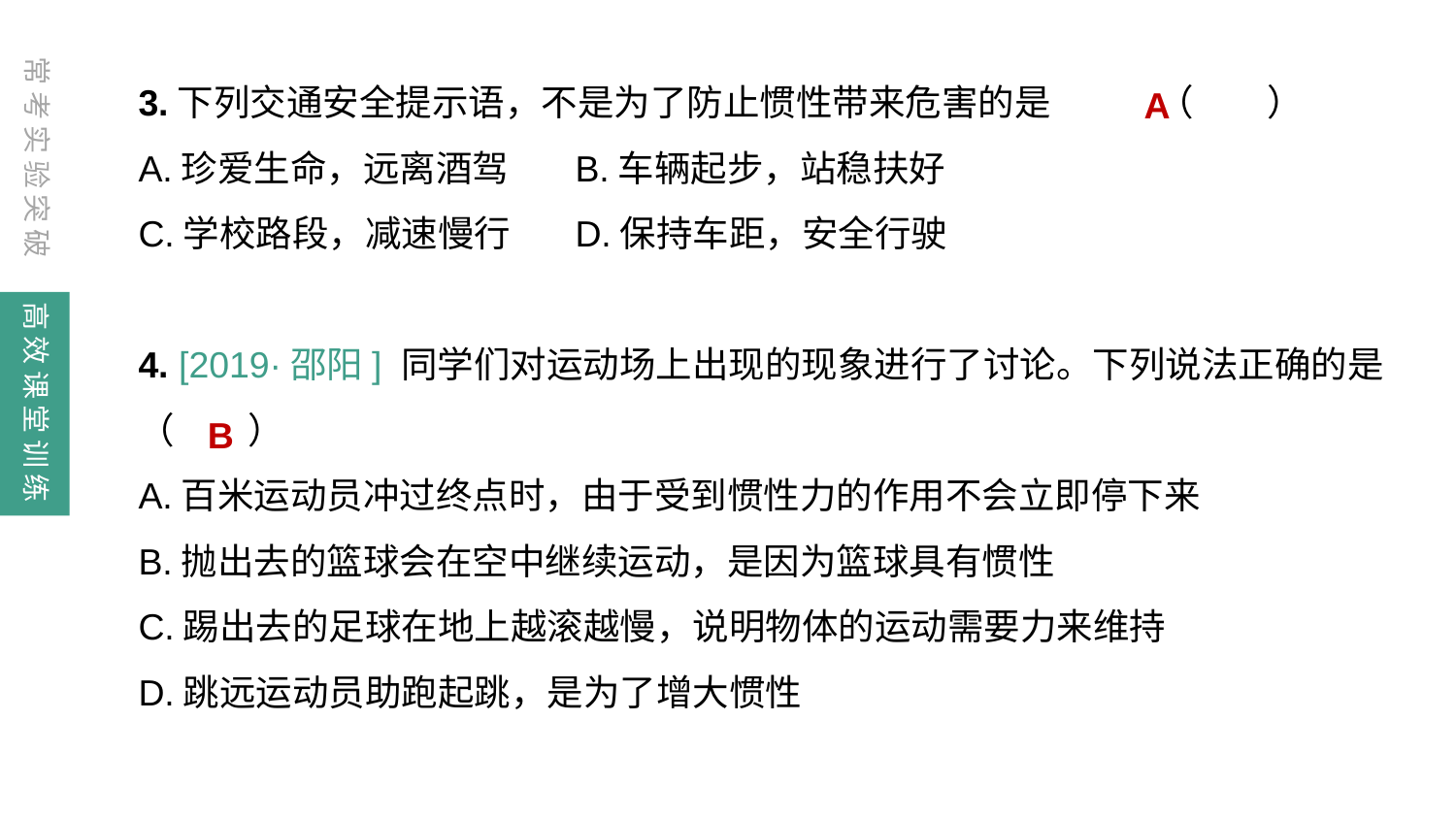

常考实验突破
3.下列交通安全提示语，不是为了防止惯性带来危害的是	（　　）
A.珍爱生命，远离酒驾 	B.车辆起步，站稳扶好
C.学校路段，减速慢行 	D.保持车距，安全行驶

4. [2019·邵阳] 同学们对运动场上出现的现象进行了讨论。下列说法正确的是（　　）
A.百米运动员冲过终点时，由于受到惯性力的作用不会立即停下来
B.抛出去的篮球会在空中继续运动，是因为篮球具有惯性
C.踢出去的足球在地上越滚越慢，说明物体的运动需要力来维持
D.跳远运动员助跑起跳，是为了增大惯性
A
高效课堂训练

B